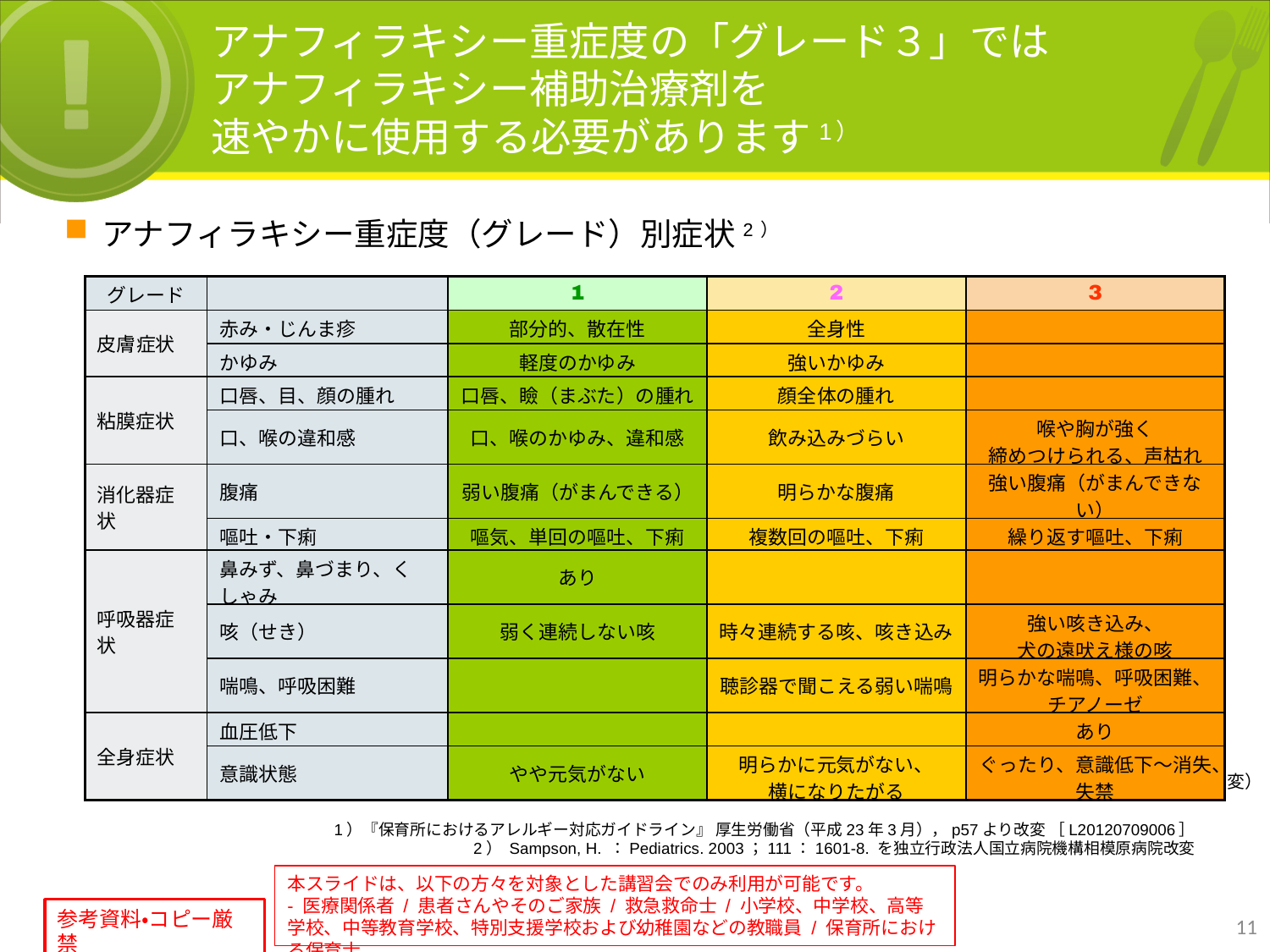

# アナフィラキシー重症度の「グレード３」では アナフィラキシー補助治療剤を 速やかに使用する必要があります1）
アナフィラキシー重症度（グレード）別症状2）
| グレード |  | 1 | 2 | 3 |
| --- | --- | --- | --- | --- |
| 皮膚症状 | 赤み・じんま疹 | 部分的、散在性 | 全身性 |  |
|  | かゆみ | 軽度のかゆみ | 強いかゆみ |  |
| 粘膜症状 | 口唇、目、顔の腫れ | 口唇、瞼（まぶた）の腫れ | 顔全体の腫れ |  |
|  | 口、喉の違和感 | 口、喉のかゆみ、違和感 | 飲み込みづらい | 喉や胸が強く 締めつけられる、声枯れ |
| 消化器症状 | 腹痛 | 弱い腹痛（がまんできる） | 明らかな腹痛 | 強い腹痛（がまんできない） |
|  | 嘔吐・下痢 | 嘔気、単回の嘔吐、下痢 | 複数回の嘔吐、下痢 | 繰り返す嘔吐、下痢 |
| 呼吸器症状 | 鼻みず、鼻づまり、くしゃみ | あり |  |  |
|  | 咳（せき） | 弱く連続しない咳 | 時々連続する咳、咳き込み | 強い咳き込み、 犬の遠吠え様の咳 |
|  | 喘鳴、呼吸困難 |  | 聴診器で聞こえる弱い喘鳴 | 明らかな喘鳴、呼吸困難、 チアノーゼ |
| 全身症状 | 血圧低下 |  |  | あり |
|  | 意識状態 | やや元気がない | 明らかに元気がない、 横になりたがる | ぐったり、意識低下～消失、失禁 |
（Sampson, H. ：Pediatrics. 2003；111：1601-8. を独立行政法人国立病院機構相模原病院改変）
1）『保育所におけるアレルギー対応ガイドライン』 厚生労働省（平成23年3月），p57より改変 ［L20120709006］
2） Sampson, H. ：Pediatrics. 2003；111：1601-8. を独立行政法人国立病院機構相模原病院改変
11